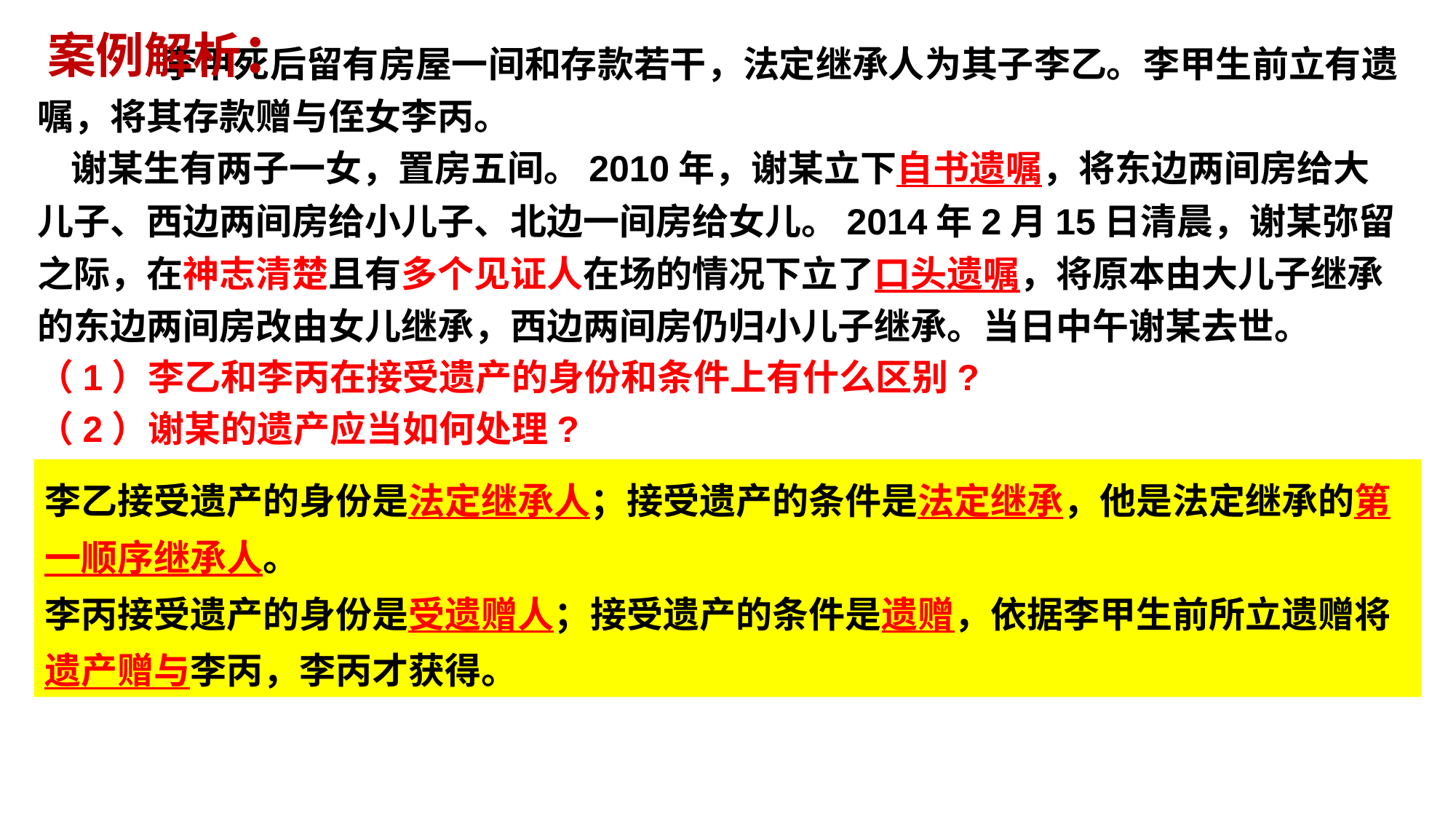

案例解析：
              李甲死后留有房屋一间和存款若干，法定继承人为其子李乙。李甲生前立有遗嘱，将其存款赠与侄女李丙。
   谢某生有两子一女，置房五间。2010年，谢某立下自书遗嘱，将东边两间房给大儿子、西边两间房给小儿子、北边一间房给女儿。2014年2月15日清晨，谢某弥留之际，在神志清楚且有多个见证人在场的情况下立了口头遗嘱，将原本由大儿子继承的东边两间房改由女儿继承，西边两间房仍归小儿子继承。当日中午谢某去世。
（1）李乙和李丙在接受遗产的身份和条件上有什么区别?
（2）谢某的遗产应当如何处理?
李乙接受遗产的身份是法定继承人；接受遗产的条件是法定继承，他是法定继承的第一顺序继承人。
李丙接受遗产的身份是受遗赠人；接受遗产的条件是遗赠，依据李甲生前所立遗赠将遗产赠与李丙，李丙才获得。